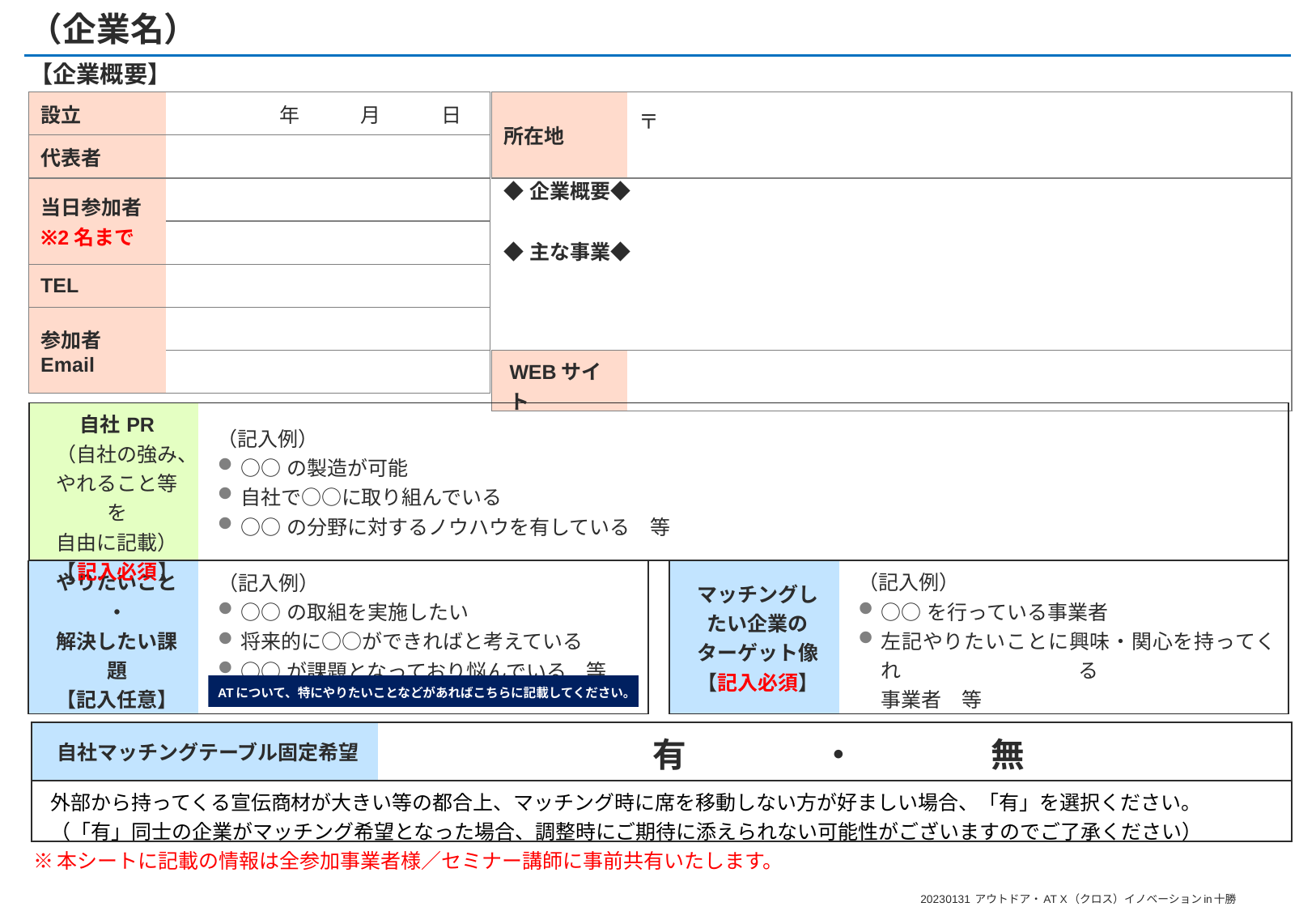

# （企業名）
【企業概要】
| 設立 | 年　　　月　　　日 |
| --- | --- |
| 代表者 |  |
| 当日参加者 ※2名まで |  |
|  |  |
| TEL |  |
| 参加者 Email |  |
|  |  |
| 所在地 | 〒 |
| --- | --- |
| ◆企業概要◆ ◆主な事業◆ |  |
| WEBサイト |  |
| 自社PR （自社の強み、やれること等を 自由に記載） 【記入必須】 | （記入例） ○○の製造が可能 自社で○○に取り組んでいる ○○の分野に対するノウハウを有している　等 |
| --- | --- |
| やりたいこと ・ 解決したい課題 【記入任意】 | （記入例） ○○の取組を実施したい 将来的に○○ができればと考えている ○○が課題となっており悩んでいる　等 |
| --- | --- |
| マッチングしたい企業の ターゲット像 【記入必須】 | （記入例） ○○を行っている事業者 左記やりたいことに興味・関心を持ってくれる 事業者　等 |
| --- | --- |
ATについて、特にやりたいことなどがあればこちらに記載してください。
| 自社マッチングテーブル固定希望 | 有　　　　・　　　　無 |
| --- | --- |
| 外部から持ってくる宣伝商材が大きい等の都合上、マッチング時に席を移動しない方が好ましい場合、「有」を選択ください。 （「有」同士の企業がマッチング希望となった場合、調整時にご期待に添えられない可能性がございますのでご了承ください） |  |
※	本シートに記載の情報は全参加事業者様／セミナー講師に事前共有いたします。
20230131 アウトドア・AT X（クロス）イノベーションin十勝